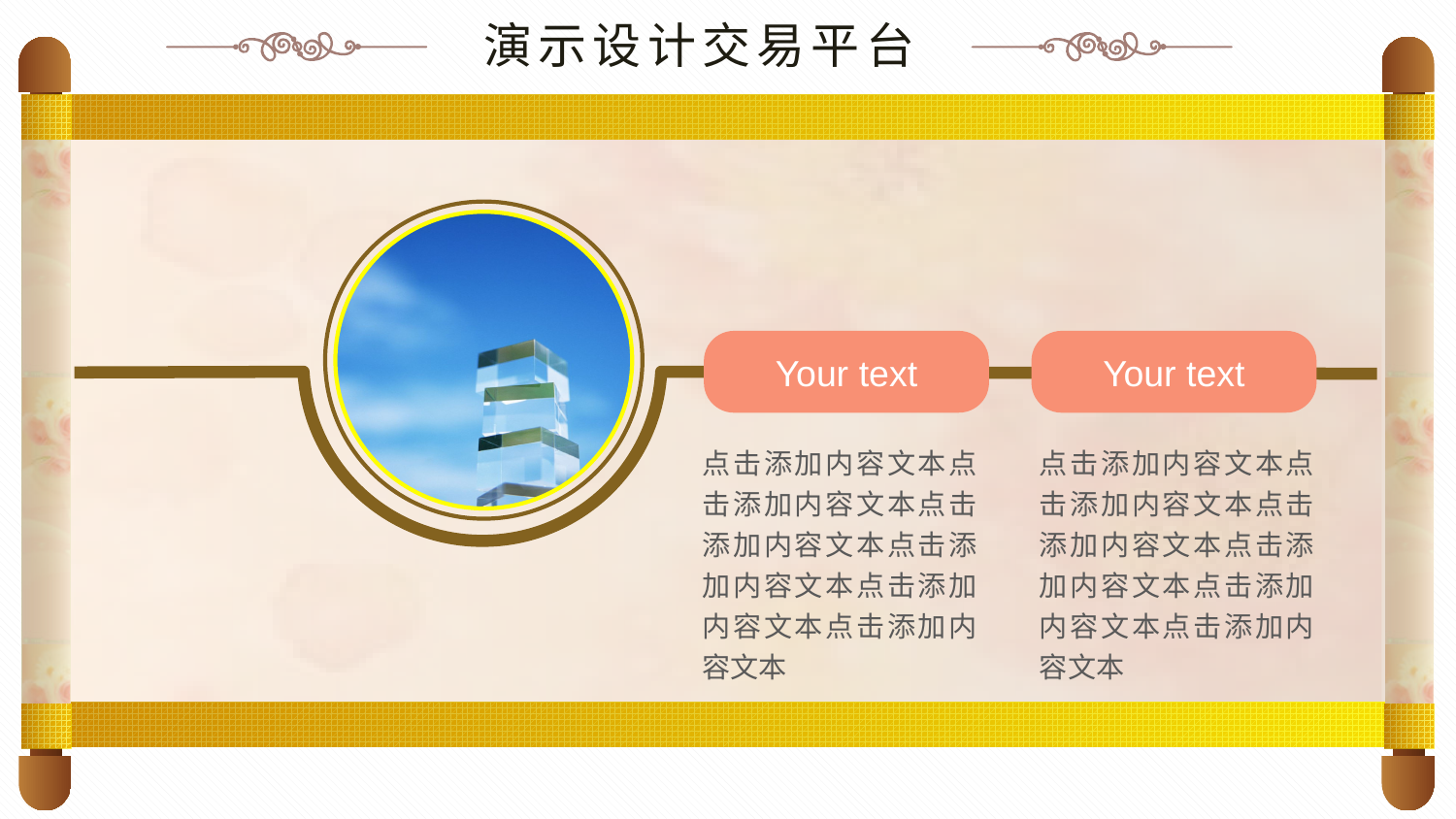

演示设计交易平台

Your text
Your text

点击添加内容文本点击添加内容文本点击添加内容文本点击添加内容文本点击添加内容文本点击添加内容文本
点击添加内容文本点击添加内容文本点击添加内容文本点击添加内容文本点击添加内容文本点击添加内容文本